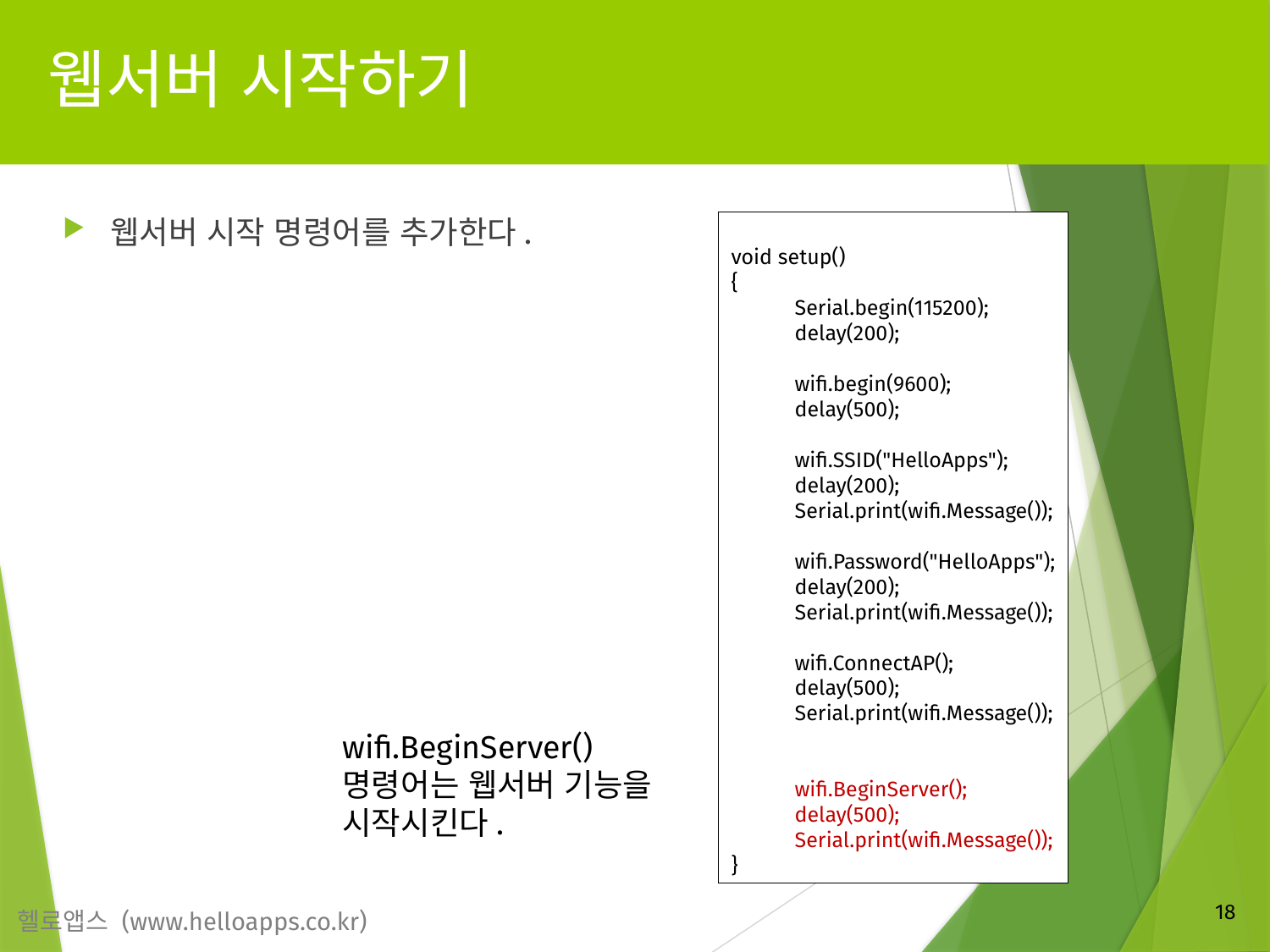

# 웹서버 시작하기
웹서버 시작 명령어를 추가한다.

void setup()
{
Serial.begin(115200);
delay(200);

wifi.begin(9600);
delay(500);

wifi.SSID("HelloApps");
delay(200);
Serial.print(wifi.Message());

wifi.Password("HelloApps");
delay(200);
Serial.print(wifi.Message());

wifi.ConnectAP();
delay(500);
Serial.print(wifi.Message());

wifi.BeginServer();
delay(500);
Serial.print(wifi.Message());
}
wifi.BeginServer()
명령어는 웹서버 기능을
시작시킨다.
18